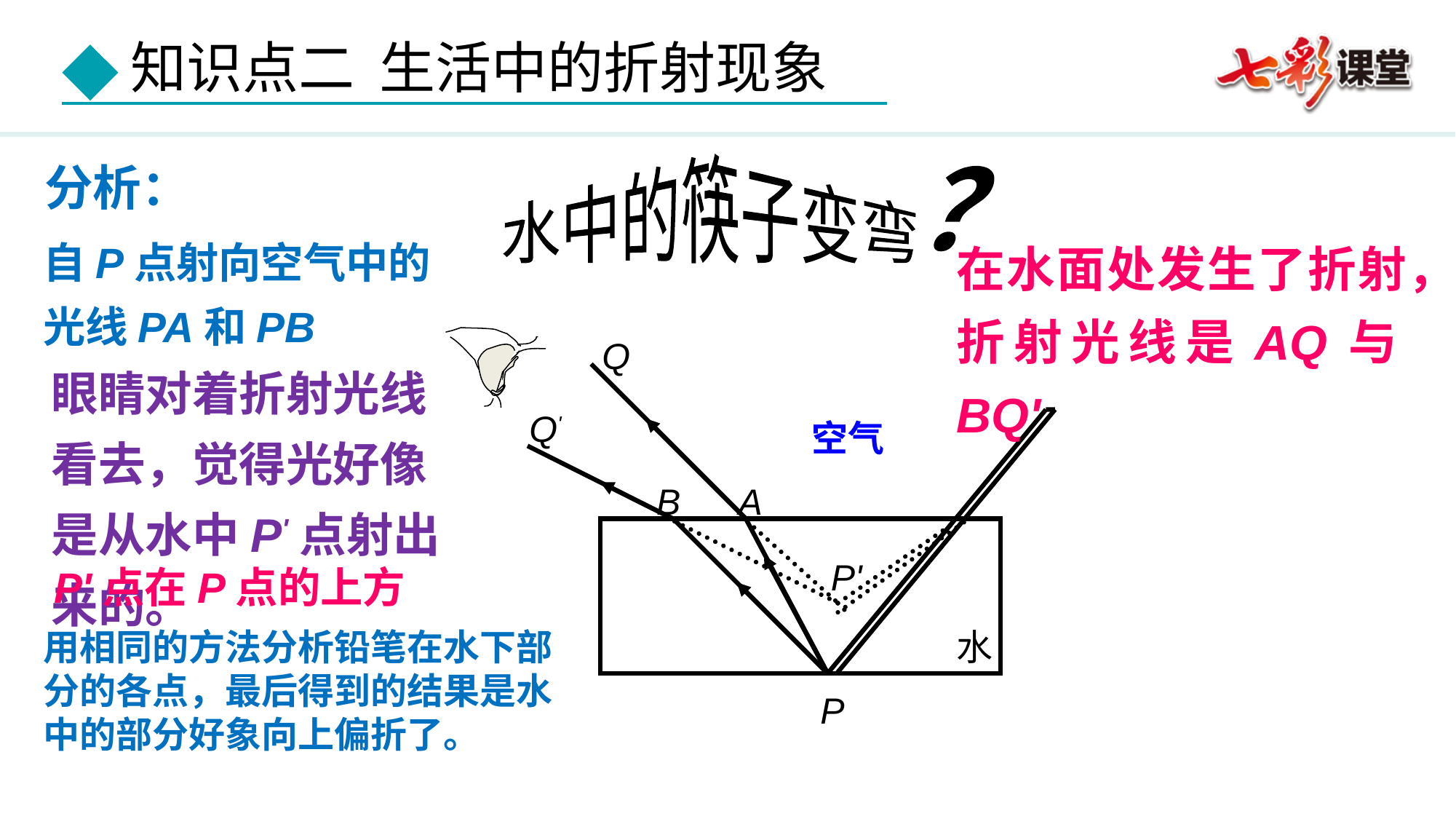

水中的筷子变弯
分析：
？
自P点射向空气中的光线PA和PB
在水面处发生了折射，折射光线是AQ与BQ'

Q

Q'
眼睛对着折射光线看去，觉得光好像是从水中P'点射出来的。
空气

B
A

P

P'
P'点在P点的上方
用相同的方法分析铅笔在水下部分的各点，最后得到的结果是水中的部分好象向上偏折了。
水